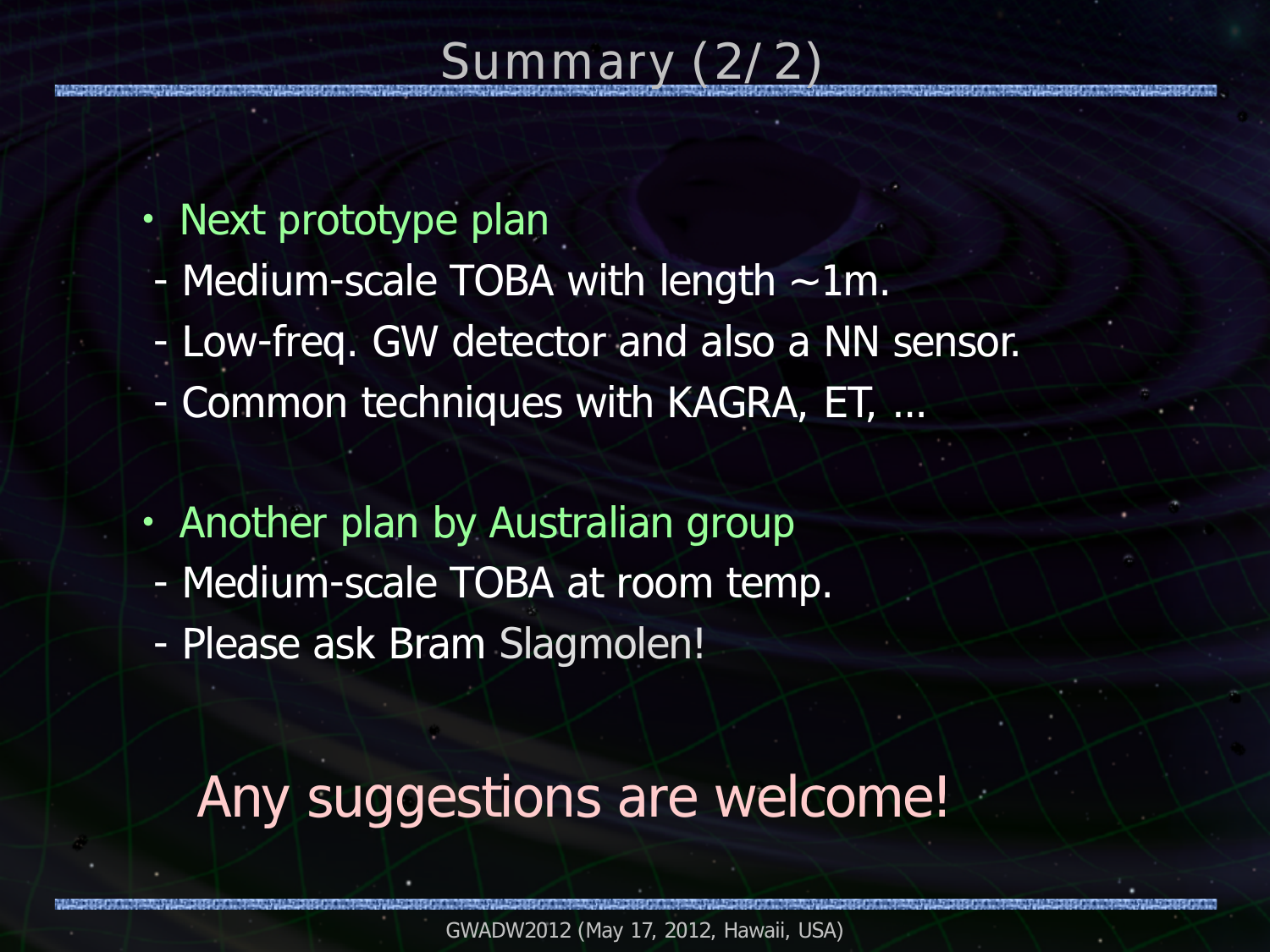

# Summary (2/2)
・Next prototype plan
  - Medium-scale TOBA with length ~1m.
  - Low-freq. GW detector and also a NN sensor.
  - Common techniques with KAGRA, ET, …
・Another plan by Australian group
  - Medium-scale TOBA at room temp.
  - Please ask Bram Slagmolen!
Any suggestions are welcome!
GWADW2012 (May 17, 2012, Hawaii, USA)